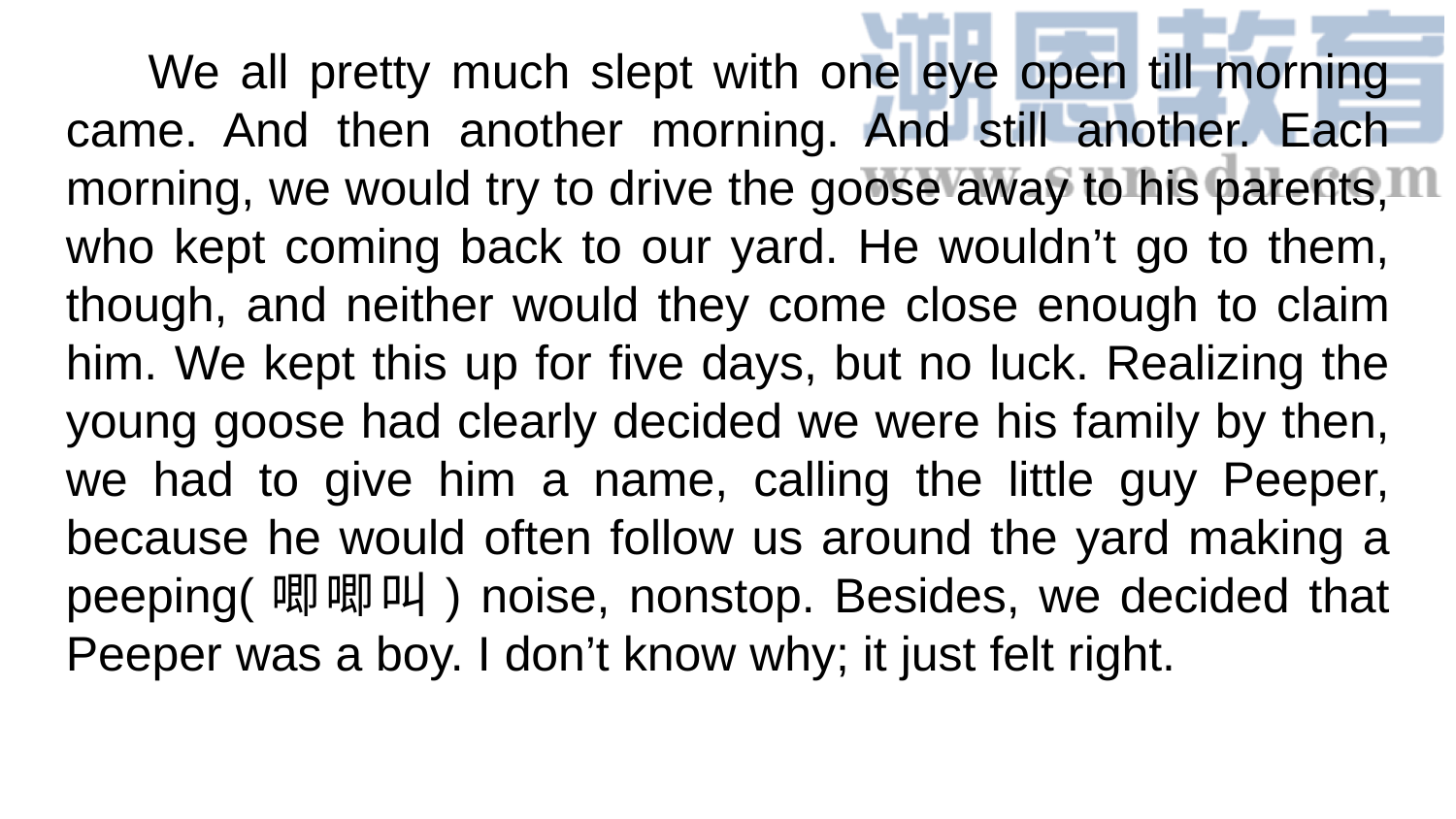

We all pretty much slept with one eye open till morning came. And then another morning. And still another. Each morning, we would try to drive the goose away to his parents, who kept coming back to our yard. He wouldn’t go to them, though, and neither would they come close enough to claim him. We kept this up for five days, but no luck. Realizing the young goose had clearly decided we were his family by then, we had to give him a name, calling the little guy Peeper, because he would often follow us around the yard making a peeping(唧唧叫) noise, nonstop. Besides, we decided that Peeper was a boy. I don’t know why; it just felt right.